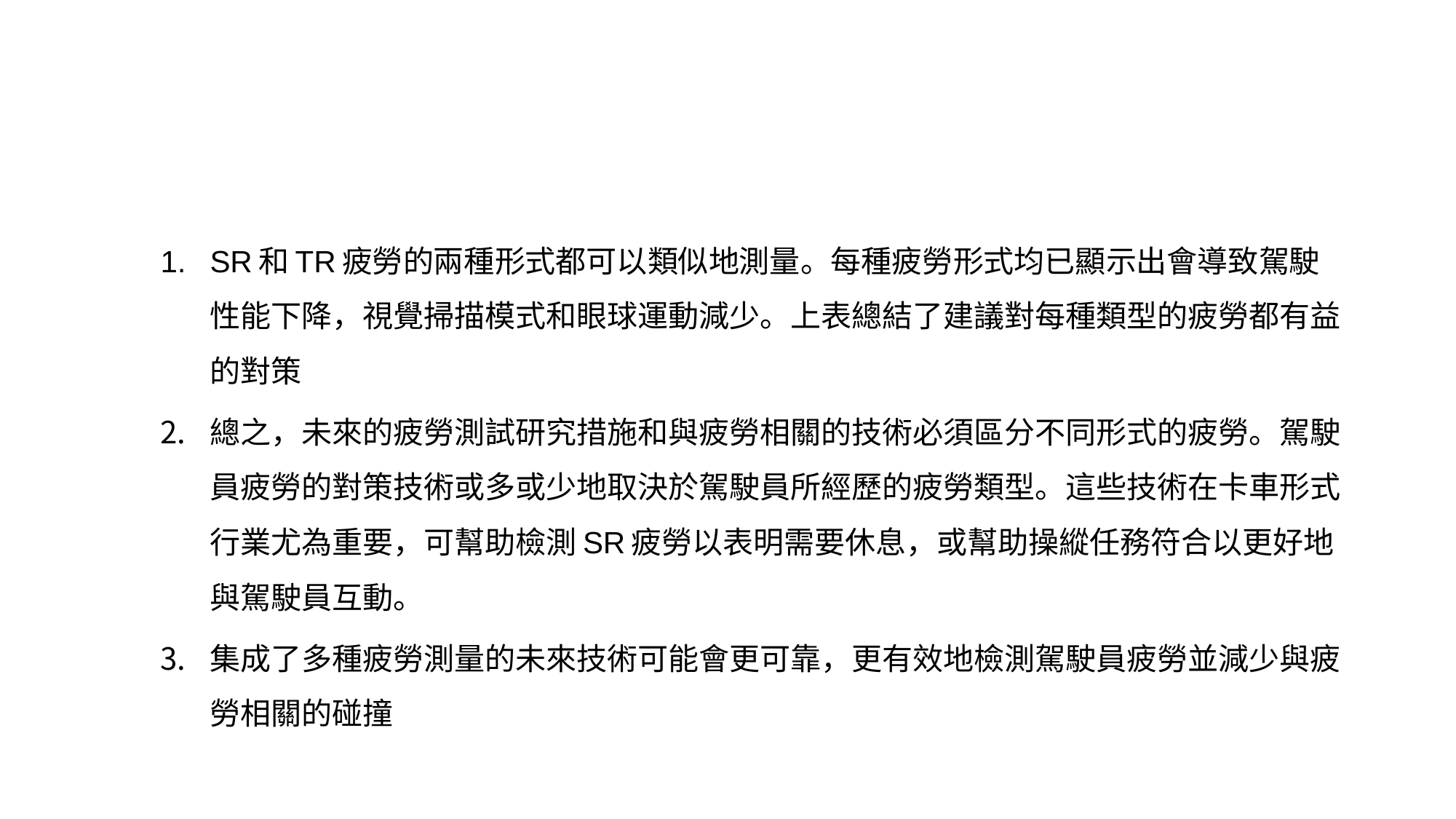

#
SR和TR疲勞的兩種形式都可以類似地測量。每種疲勞形式均已顯示出會導致駕駛性能下降，視覺掃描模式和眼球運動減少。上表總結了建議對每種類型的疲勞都有益的對策
總之，未來的疲勞測試研究措施和與疲勞相關的技術必須區分不同形式的疲勞。駕駛員疲勞的對策技術或多或少地取決於駕駛員所經歷的疲勞類型。這些技術在卡車形式行業尤為重要，可幫助檢測SR疲勞以表明需要休息，或幫助操縱任務符合以更好地與駕駛員互動。
集成了多種疲勞測量的未來技術可能會更可靠，更有效地檢測駕駛員疲勞並減少與疲勞相關的碰撞